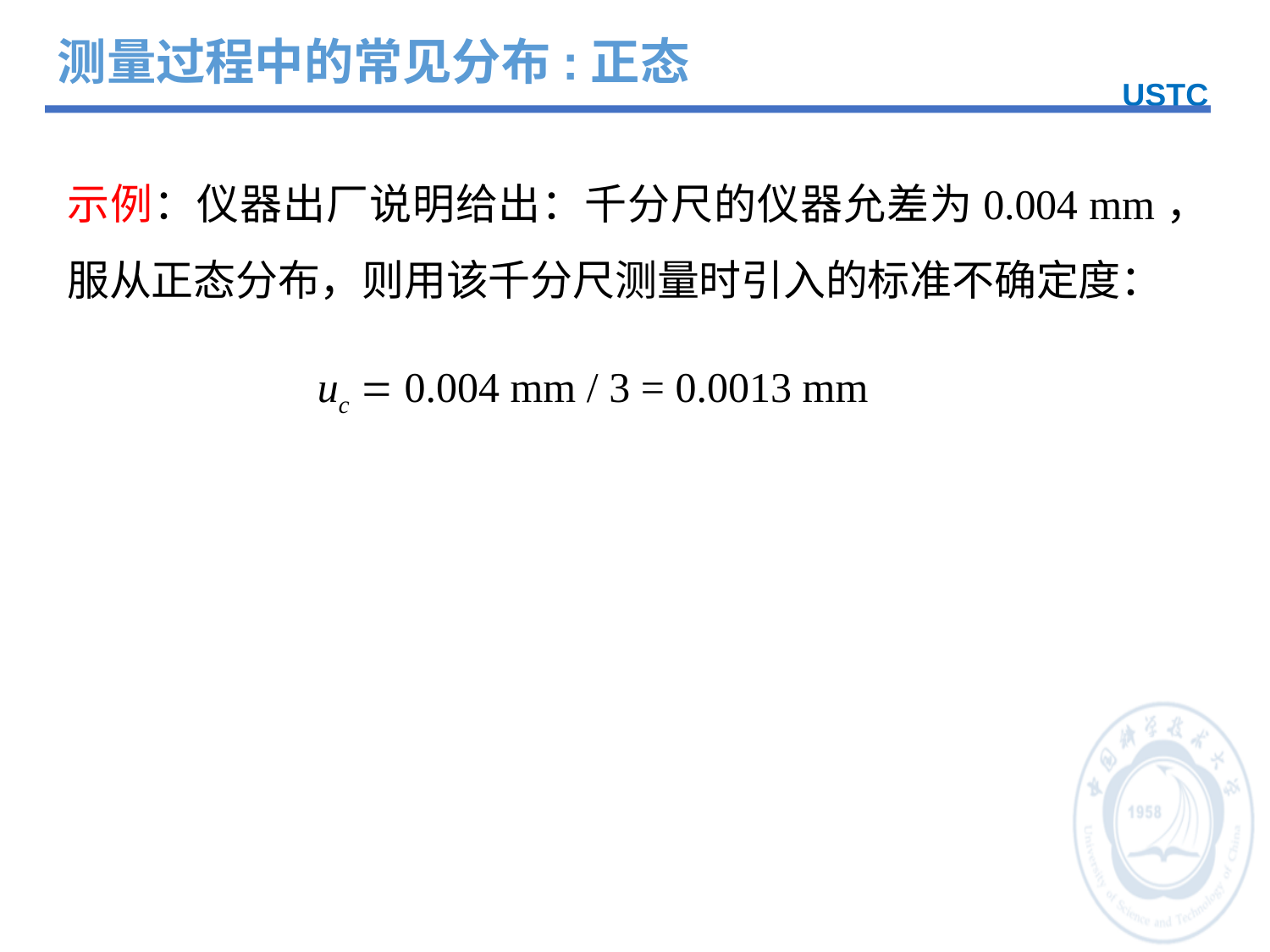

测量过程中的常见分布:正态
USTC

示例：仪器出厂说明给出：千分尺的仪器允差为0.004 mm，服从正态分布，则用该千分尺测量时引入的标准不确定度：
uc = 0.004 mm / 3 = 0.0013 mm